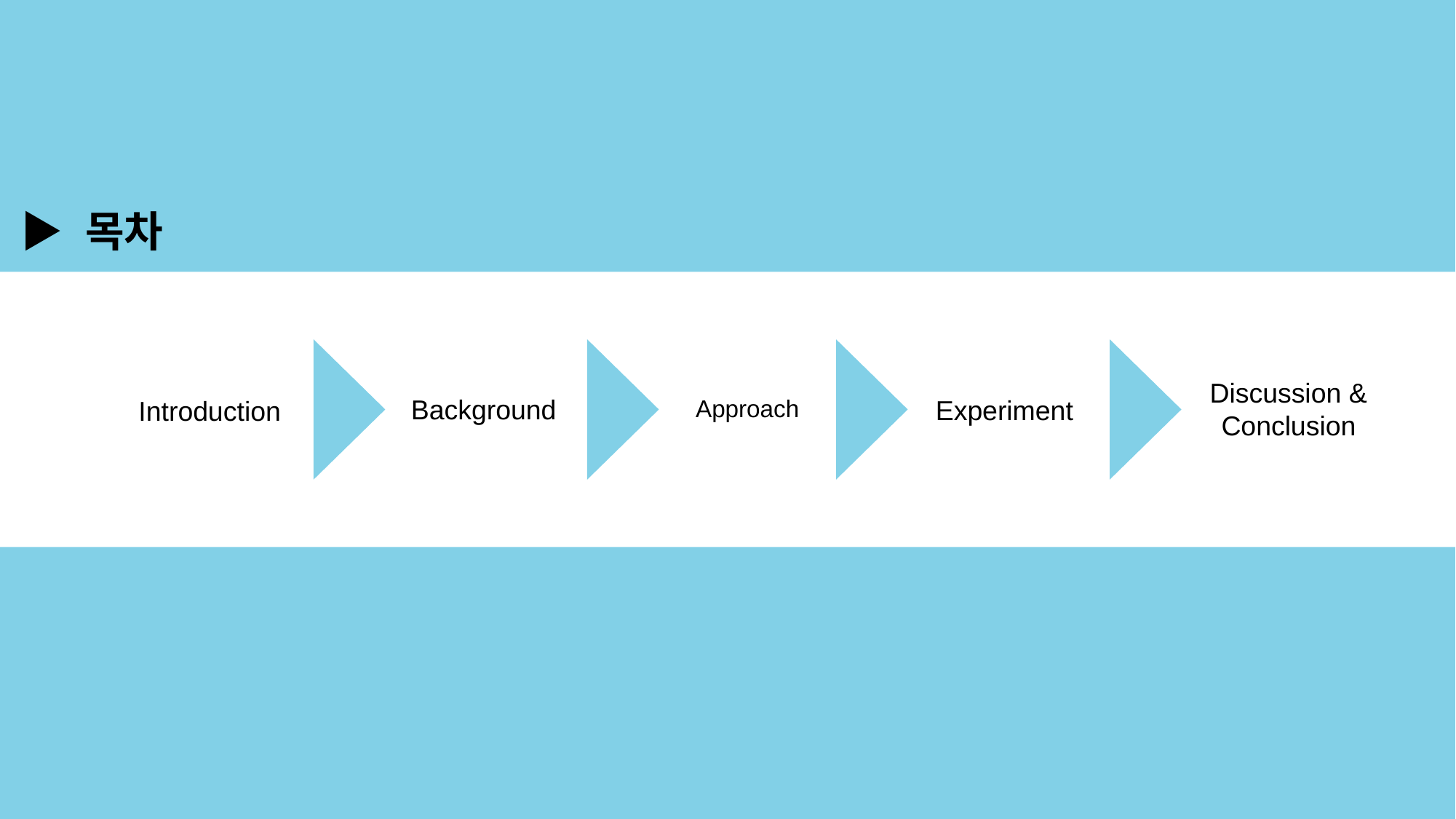

▶ 목차

Discussion & Conclusion
Background
Approach
Experiment
Introduction